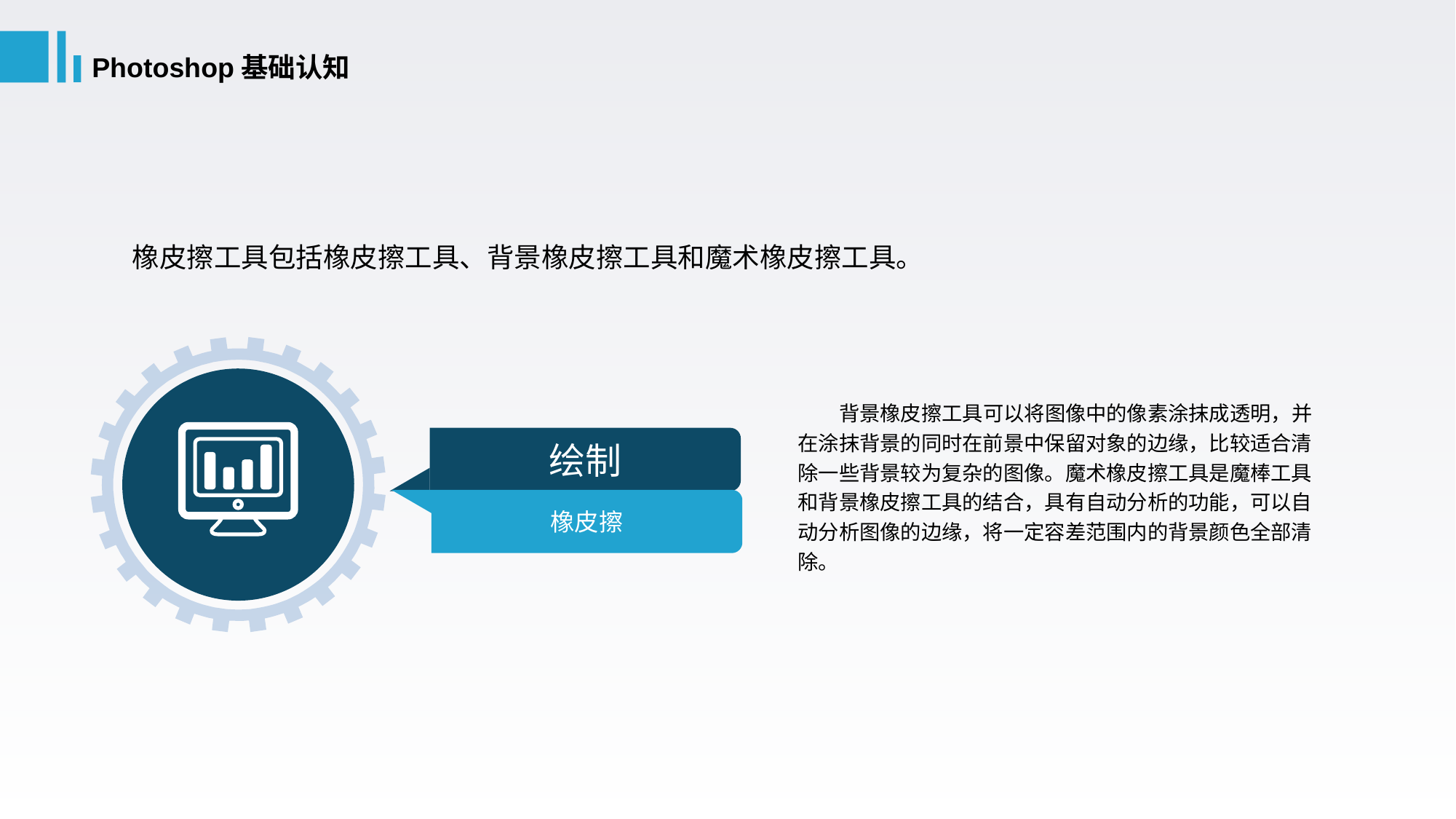

Photoshop基础认知
橡皮擦工具包括橡皮擦工具、背景橡皮擦工具和魔术橡皮擦工具。

        背景橡皮擦工具可以将图像中的像素涂抹成透明，并在涂抹背景的同时在前景中保留对象的边缘，比较适合清除一些背景较为复杂的图像。魔术橡皮擦工具是魔棒工具和背景橡皮擦工具的结合，具有自动分析的功能，可以自动分析图像的边缘，将一定容差范围内的背景颜色全部清除。

绘制

橡皮擦